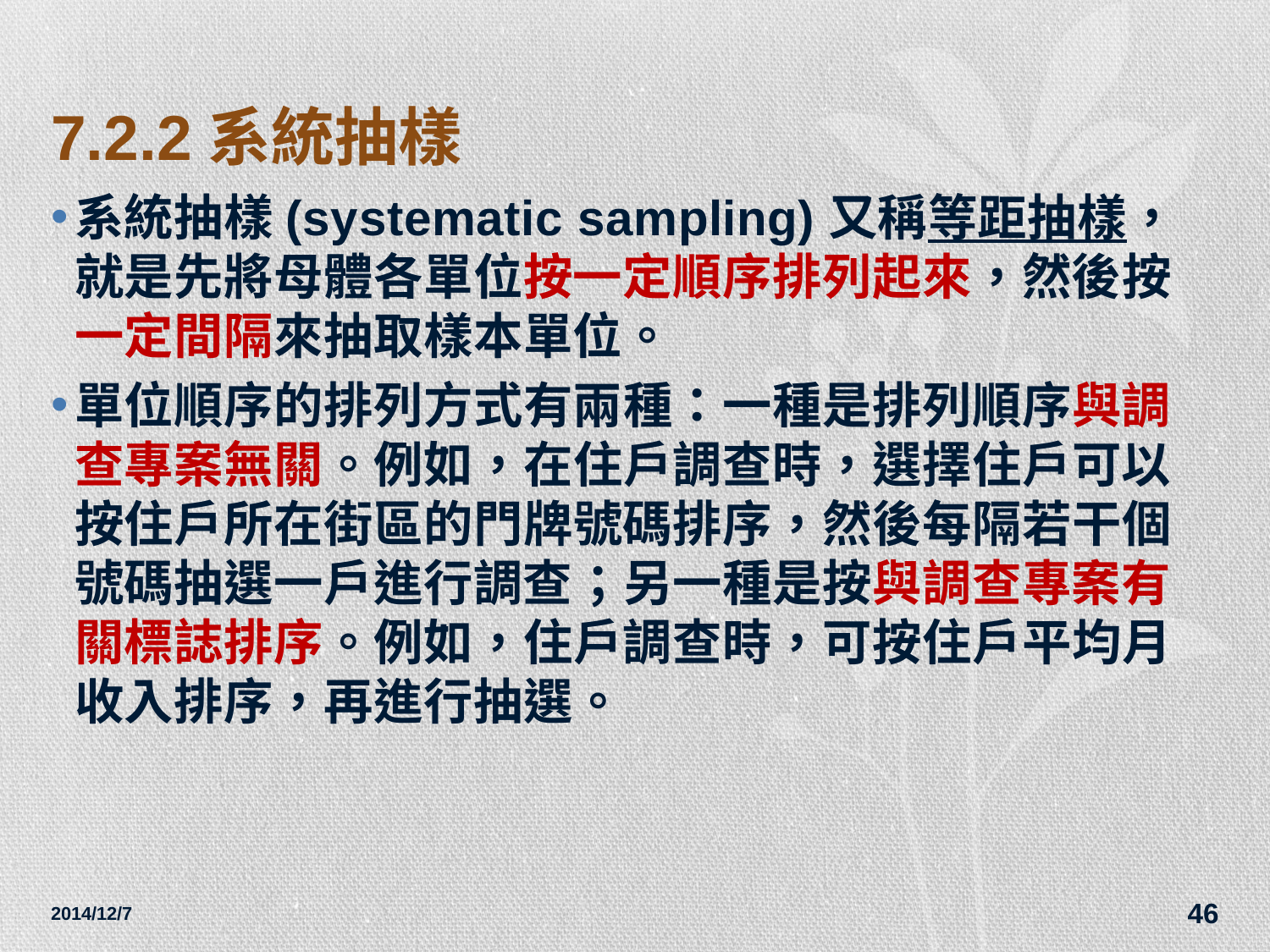

# 7.2.2系統抽樣
系統抽樣(systematic sampling)又稱等距抽樣，就是先將母體各單位按一定順序排列起來，然後按一定間隔來抽取樣本單位。
單位順序的排列方式有兩種：一種是排列順序與調查專案無關。例如，在住戶調查時，選擇住戶可以按住戶所在街區的門牌號碼排序，然後每隔若干個號碼抽選一戶進行調查；另一種是按與調查專案有關標誌排序。例如，住戶調查時，可按住戶平均月收入排序，再進行抽選。

2014/12/7
46